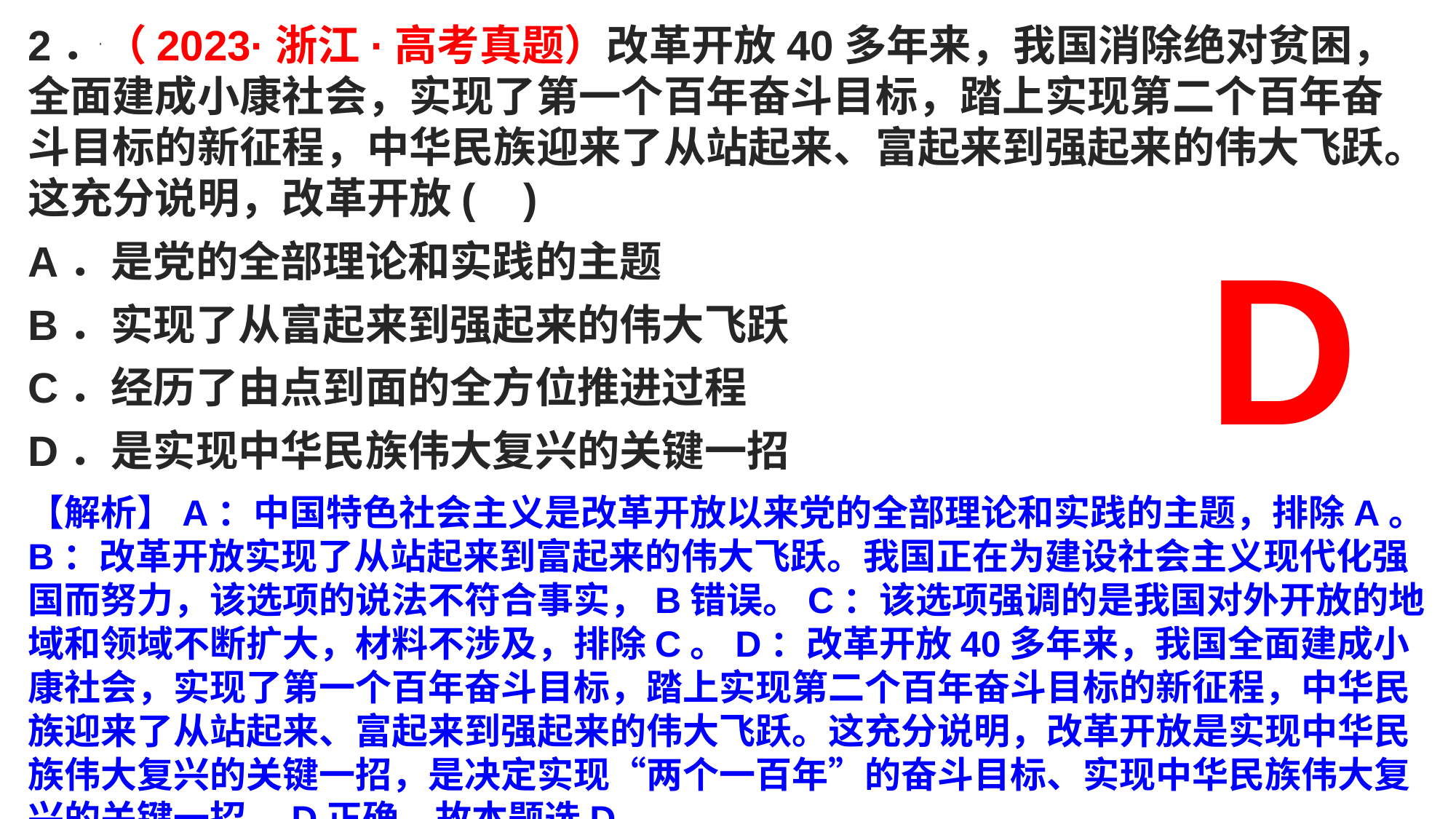

2．（2023·浙江·高考真题）改革开放40多年来，我国消除绝对贫困，全面建成小康社会，实现了第一个百年奋斗目标，踏上实现第二个百年奋斗目标的新征程，中华民族迎来了从站起来、富起来到强起来的伟大飞跃。这充分说明，改革开放(    )
A．是党的全部理论和实践的主题
B．实现了从富起来到强起来的伟大飞跃
C．经历了由点到面的全方位推进过程
D．是实现中华民族伟大复兴的关键一招
D
02
【解析】A：中国特色社会主义是改革开放以来党的全部理论和实践的主题，排除A。B：改革开放实现了从站起来到富起来的伟大飞跃。我国正在为建设社会主义现代化强国而努力，该选项的说法不符合事实，B错误。C：该选项强调的是我国对外开放的地域和领域不断扩大，材料不涉及，排除C。D：改革开放40多年来，我国全面建成小康社会，实现了第一个百年奋斗目标，踏上实现第二个百年奋斗目标的新征程，中华民族迎来了从站起来、富起来到强起来的伟大飞跃。这充分说明，改革开放是实现中华民族伟大复兴的关键一招，是决定实现“两个一百年”的奋斗目标、实现中华民族伟大复兴的关键一招，D正确。故本题选D。
稿定PPT
稿定PPT，海量素材持续更新，上千款模板选择总有一款适合你